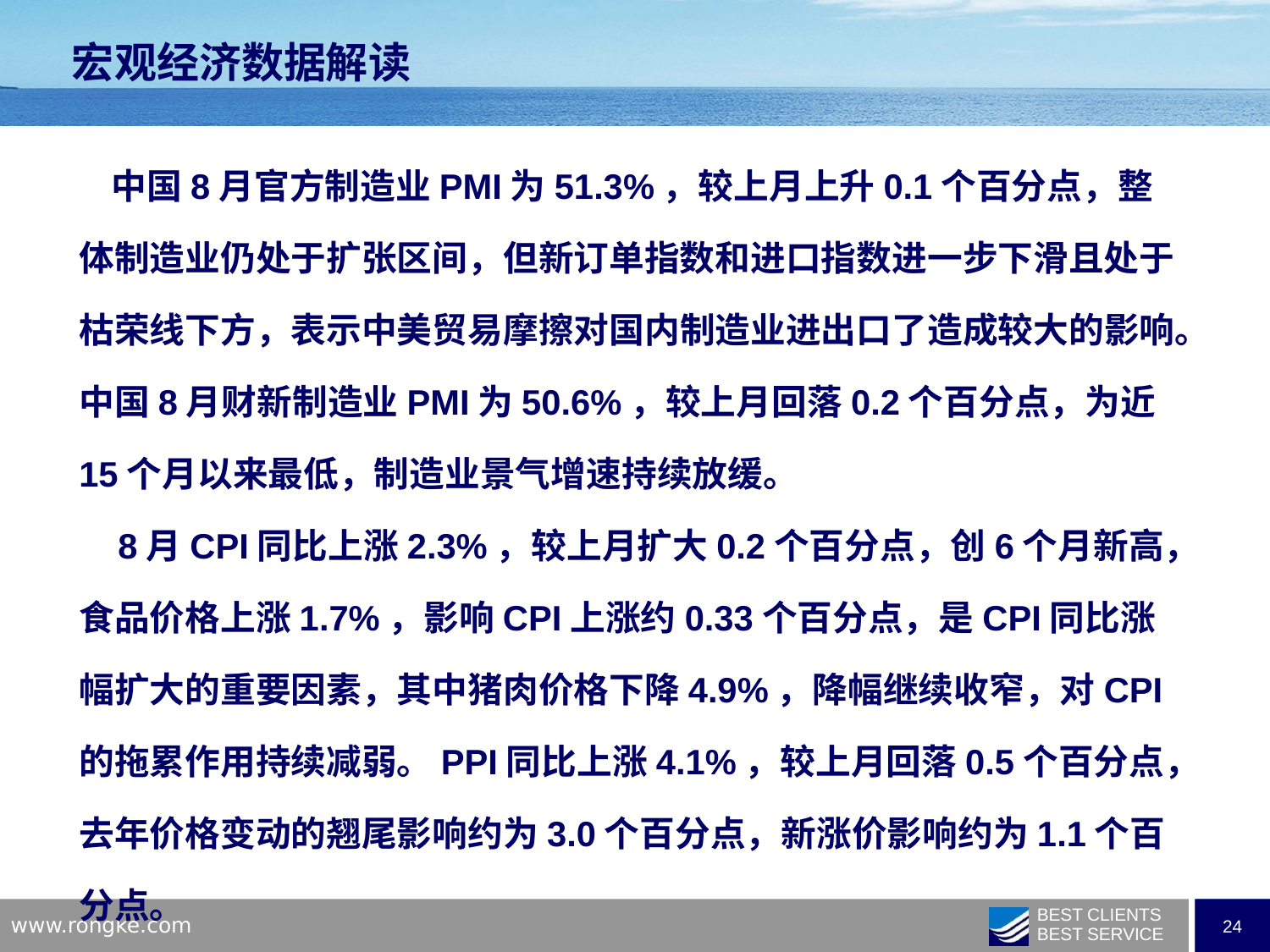

宏观经济数据解读
   中国8月官方制造业PMI为51.3%，较上月上升0.1个百分点，整体制造业仍处于扩张区间，但新订单指数和进口指数进一步下滑且处于枯荣线下方，表示中美贸易摩擦对国内制造业进出口了造成较大的影响。中国8月财新制造业PMI为50.6%，较上月回落0.2个百分点，为近15个月以来最低，制造业景气增速持续放缓。
    8月CPI同比上涨2.3%，较上月扩大0.2个百分点，创6个月新高，食品价格上涨1.7%，影响CPI上涨约0.33个百分点，是CPI同比涨幅扩大的重要因素，其中猪肉价格下降4.9%，降幅继续收窄，对CPI的拖累作用持续减弱。PPI同比上涨4.1%，较上月回落0.5个百分点，去年价格变动的翘尾影响约为3.0个百分点，新涨价影响约为1.1个百分点。